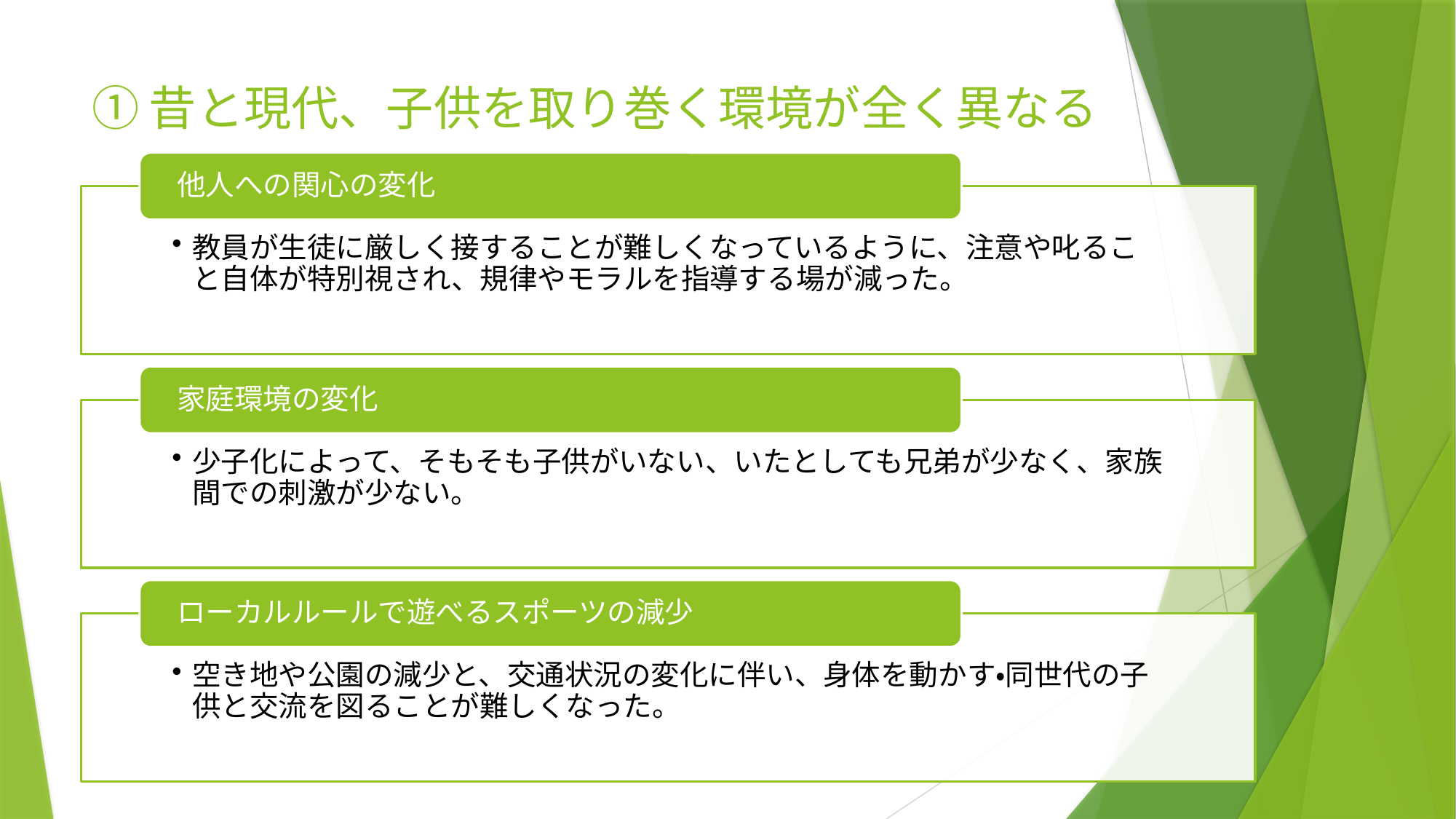

# ①昔と現代、子供を取り巻く環境が全く異なる
教員が生徒に厳しく接することが難しくなっているように、注意や叱ること自体が特別視され、規律やモラルを指導する場が減った。
他人への関心の変化
少子化によって、そもそも子供がいない、いたとしても兄弟が少なく、家族間での刺激が少ない。
家庭環境の変化
空き地や公園の減少と、交通状況の変化に伴い、身体を動かす・同世代の子供と交流を図ることが難しくなった。
ローカルルールで遊べるスポーツの減少